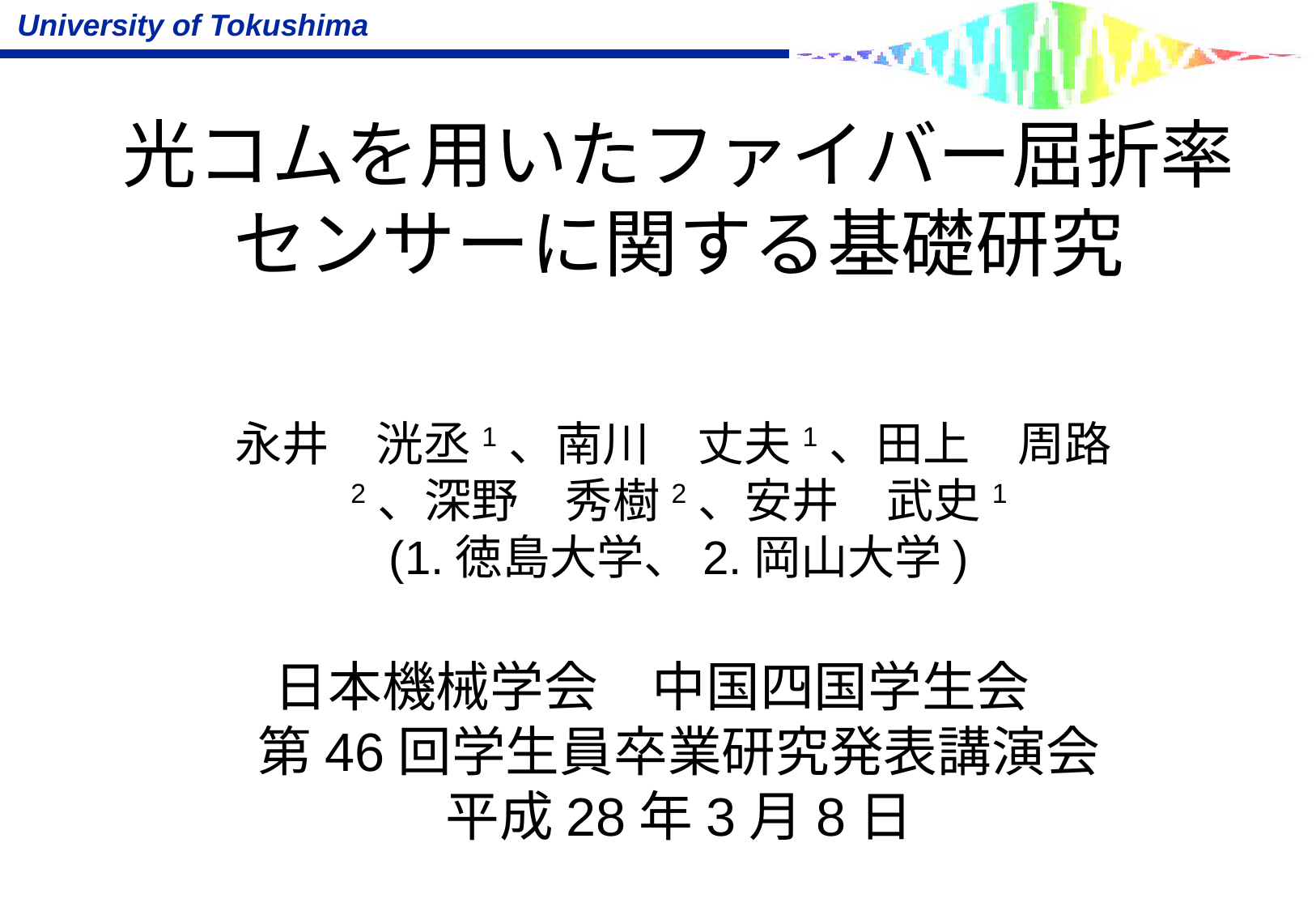

光コムを用いたファイバー屈折率センサーに関する基礎研究
永井　洸丞1、南川　丈夫1、田上　周路2、深野　秀樹2、安井　武史1
(1.徳島大学、2.岡山大学)
日本機械学会　中国四国学生会
第46回学生員卒業研究発表講演会
平成28年3月8日